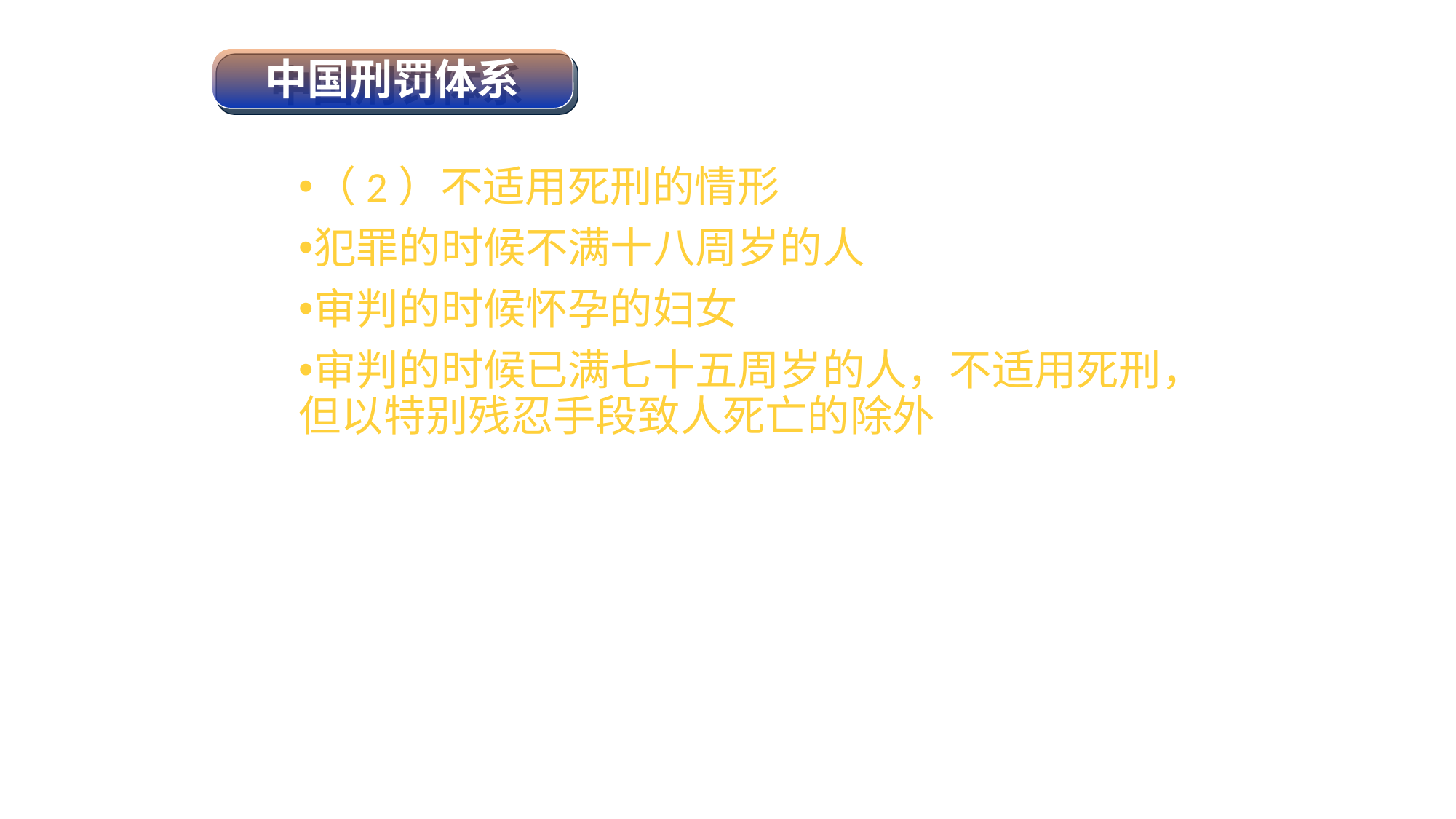

中国刑罚体系
#
（2）不适用死刑的情形
犯罪的时候不满十八周岁的人
审判的时候怀孕的妇女
审判的时候已满七十五周岁的人，不适用死刑，但以特别残忍手段致人死亡的除外